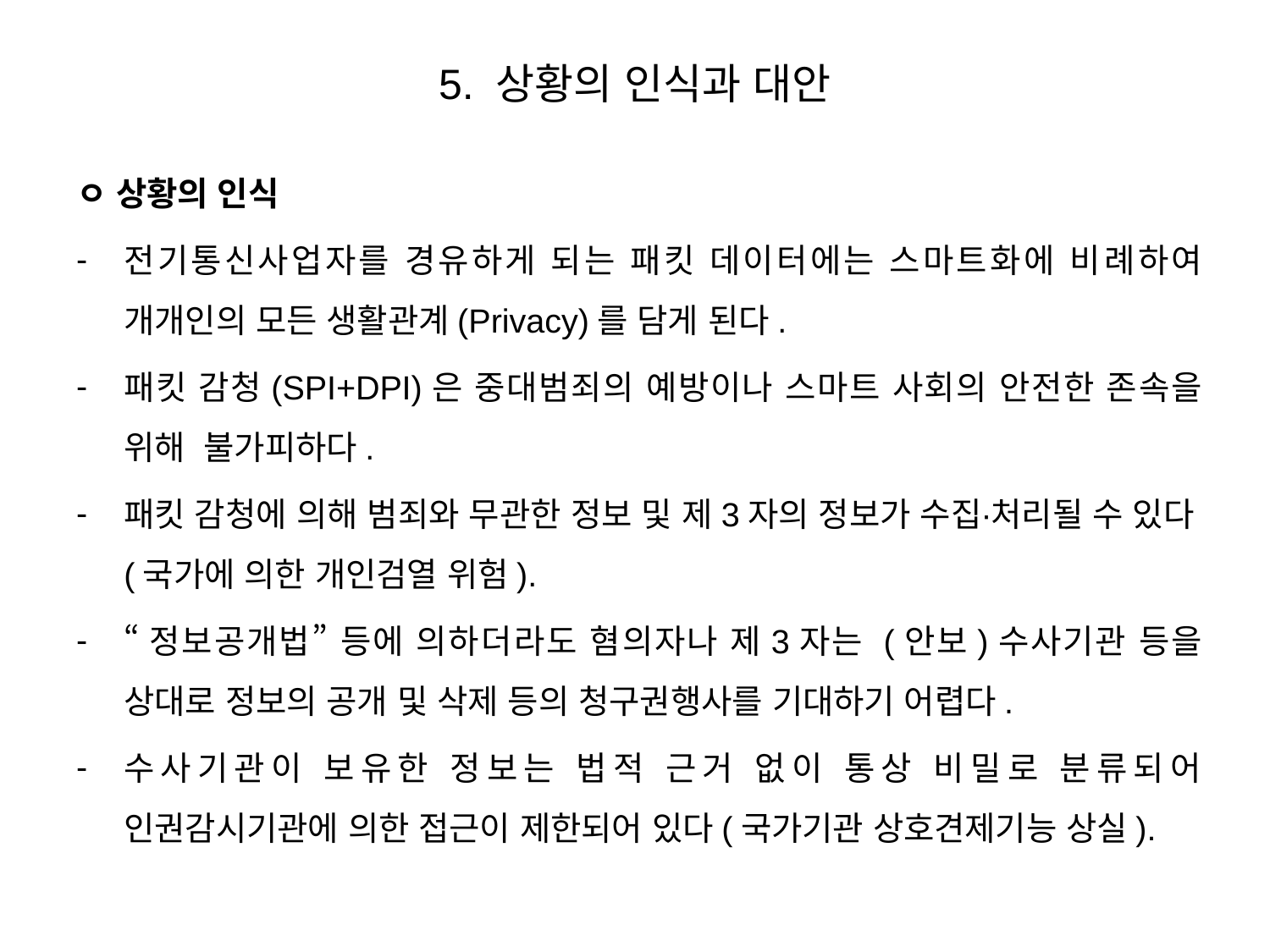

# 5. 상황의 인식과 대안
ㅇ 상황의 인식
전기통신사업자를 경유하게 되는 패킷 데이터에는 스마트화에 비례하여 개개인의 모든 생활관계(Privacy)를 담게 된다.
패킷 감청(SPI+DPI)은 중대범죄의 예방이나 스마트 사회의 안전한 존속을 위해  불가피하다.
패킷 감청에 의해 범죄와 무관한 정보 및 제3자의 정보가 수집∙처리될 수 있다(국가에 의한 개인검열 위험).
“정보공개법” 등에 의하더라도 혐의자나 제3자는 (안보)수사기관 등을 상대로 정보의 공개 및 삭제 등의 청구권행사를 기대하기 어렵다.
수사기관이 보유한 정보는 법적 근거 없이 통상 비밀로 분류되어 인권감시기관에 의한 접근이 제한되어 있다(국가기관 상호견제기능 상실).